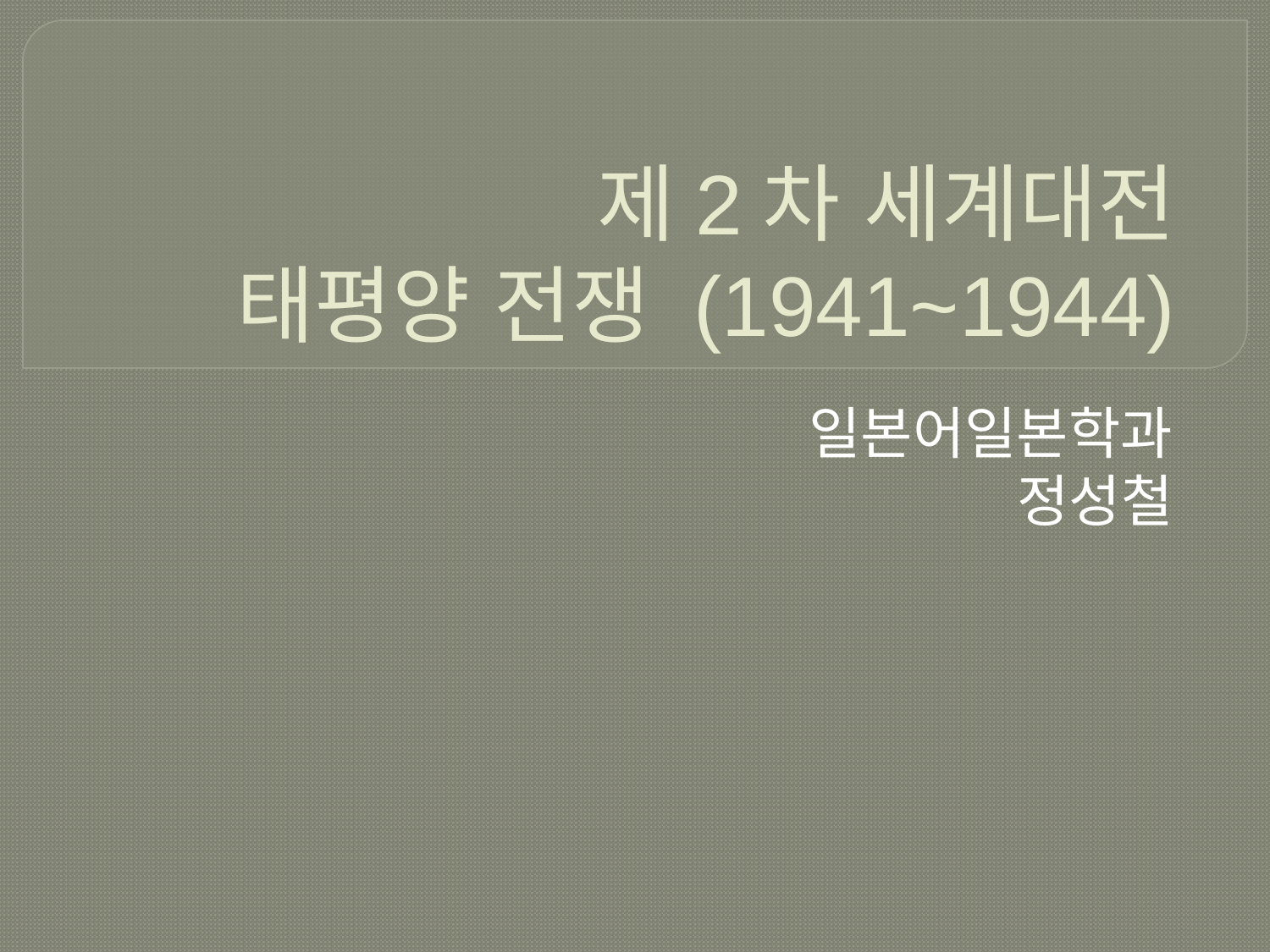

# 제2차 세계대전 태평양 전쟁 (1941~1944)
일본어일본학과
정성철